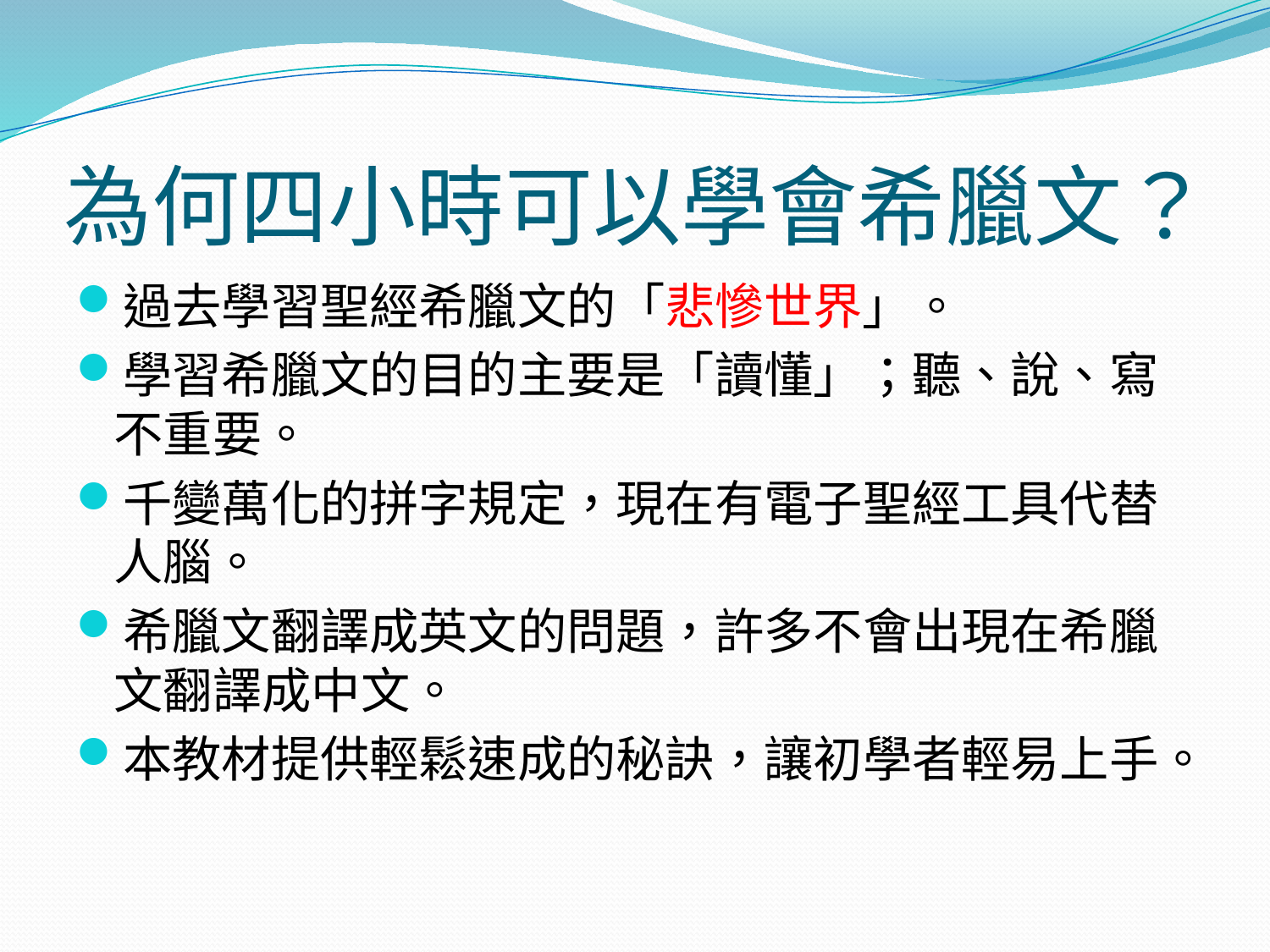

# 為何四小時可以學會希臘文？
過去學習聖經希臘文的「悲慘世界」。
學習希臘文的目的主要是「讀懂」；聽、說、寫不重要。
千變萬化的拼字規定，現在有電子聖經工具代替人腦。
希臘文翻譯成英文的問題，許多不會出現在希臘文翻譯成中文。
本教材提供輕鬆速成的秘訣，讓初學者輕易上手。